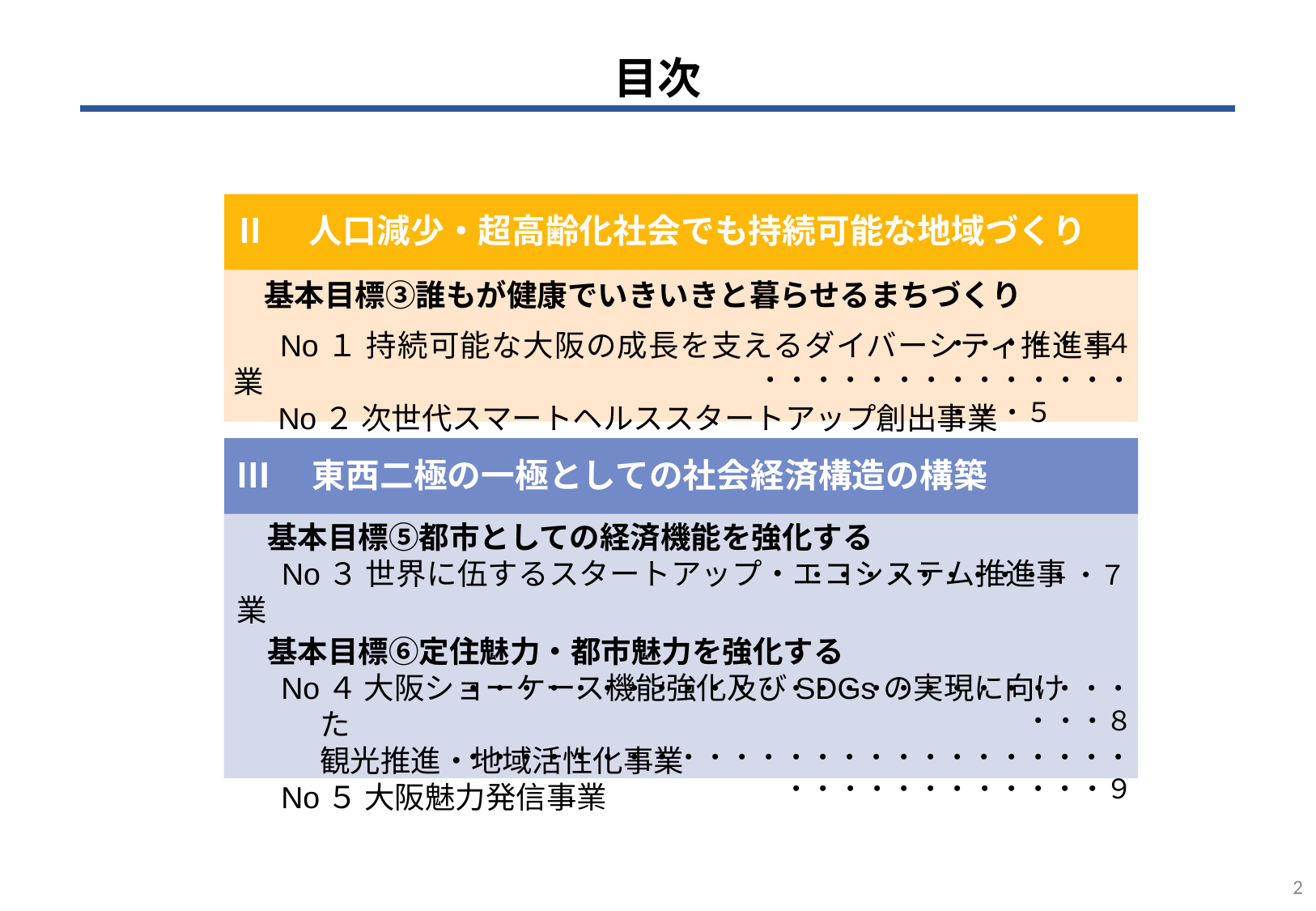

目次

　        ・・・・・・４

・・・・・・・・・・・・・・・・・５

Ⅱ　人口減少・超高齢化社会でも持続可能な地域づくり

　基本目標③誰もが健康でいきいきと暮らせるまちづくり

　 No１ 持続可能な大阪の成長を支えるダイバーシティ推進事業
　 No２ 次世代スマートヘルススタートアップ創出事業

Ⅲ　東西二極の一極としての社会経済構造の構築

　基本目標⑤都市としての経済機能を強化する
　 No３ 世界に伍するスタートアップ・エコシステム推進事業
　基本目標⑥定住魅力・都市魅力を強化する
　 No４ 大阪ショーケース機能強化及びSDGsの実現に向けた
           観光推進・地域活性化事業
　 No５ 大阪魅力発信事業

・・・・・・・・・・・７

・・・・・・・・・・・・・・・・・・・・・・・・・・・・８

・・・・・・・・・・・・・・・・・・・・・・・・・・・・・・・・・・・・・９

2